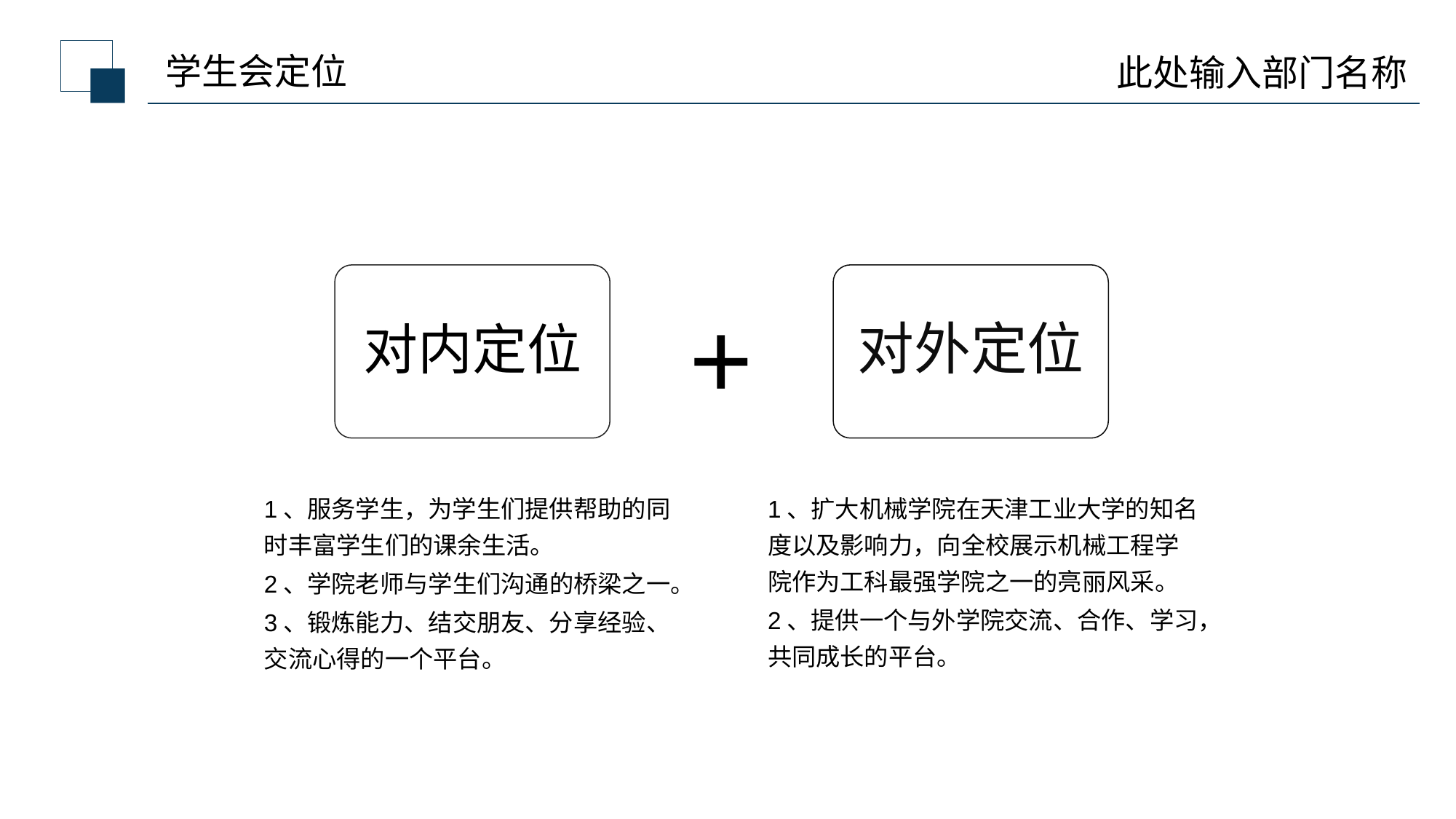

学生会定位
此处输入部门名称

对内定位
对外定位
+
1、服务学生，为学生们提供帮助的同时丰富学生们的课余生活。
2、学院老师与学生们沟通的桥梁之一。
3、锻炼能力、结交朋友、分享经验、交流心得的一个平台。

1、扩大机械学院在天津工业大学的知名度以及影响力，向全校展示机械工程学院作为工科最强学院之一的亮丽风采。
2、提供一个与外学院交流、合作、学习，共同成长的平台。